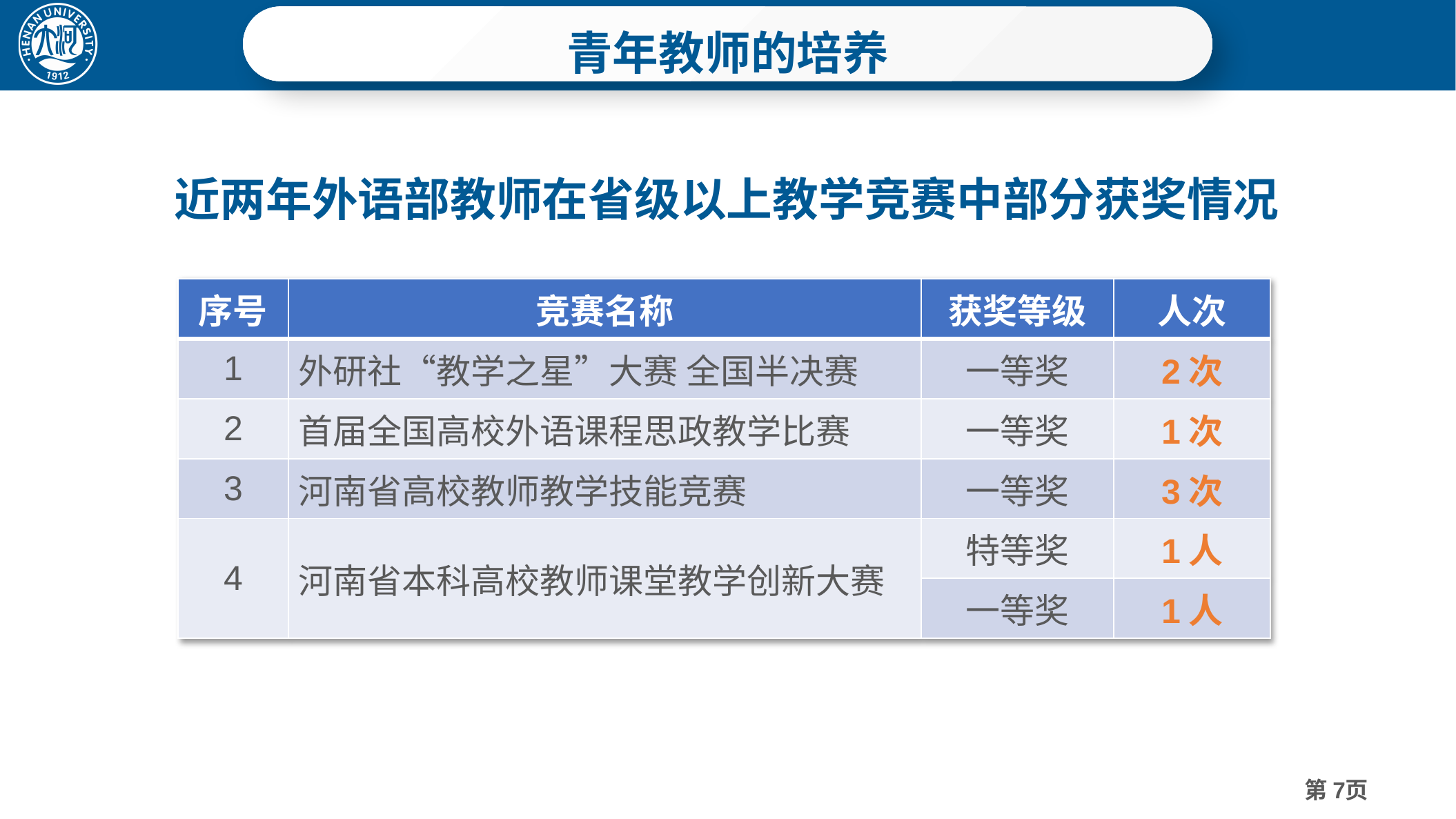

青年教师的培养
近两年外语部教师在省级以上教学竞赛中部分获奖情况
| 序号 | 竞赛名称 | 获奖等级 | 人次 |
| --- | --- | --- | --- |
| 1 | 外研社“教学之星”大赛 全国半决赛 | 一等奖 | 2次 |
| 2 | 首届全国高校外语课程思政教学比赛 | 一等奖 | 1次 |
| 3 | 河南省高校教师教学技能竞赛 | 一等奖 | 3次 |
| 4 | 河南省本科高校教师课堂教学创新大赛 | 特等奖 | 1人 |
|  |  | 一等奖 | 1人 |